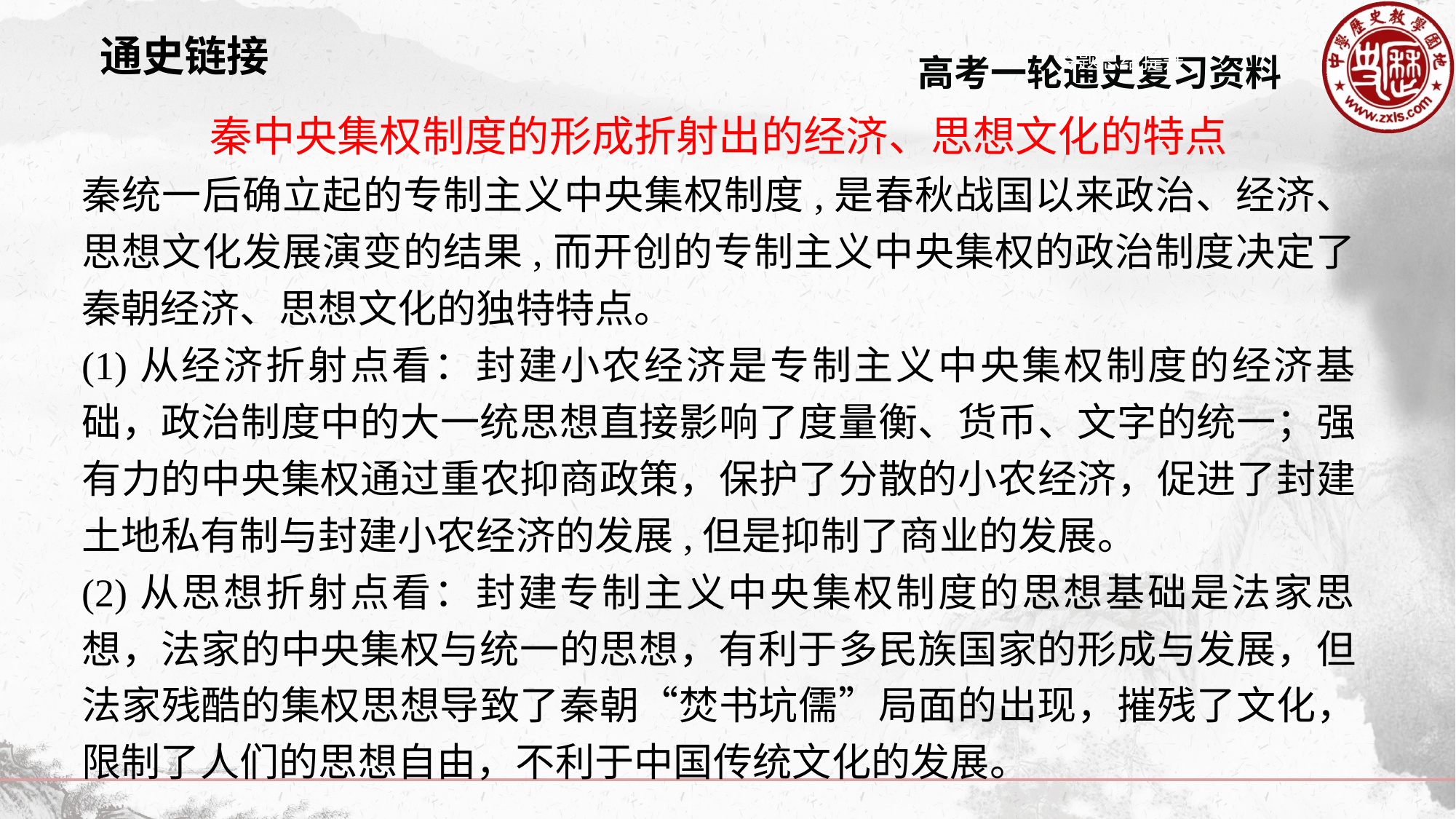

通史链接
秦中央集权制度的形成折射出的经济、思想文化的特点
秦统一后确立起的专制主义中央集权制度,是春秋战国以来政治、经济、思想文化发展演变的结果,而开创的专制主义中央集权的政治制度决定了秦朝经济、思想文化的独特特点。
(1)从经济折射点看：封建小农经济是专制主义中央集权制度的经济基础，政治制度中的大一统思想直接影响了度量衡、货币、文字的统一；强有力的中央集权通过重农抑商政策，保护了分散的小农经济，促进了封建土地私有制与封建小农经济的发展,但是抑制了商业的发展。
(2)从思想折射点看：封建专制主义中央集权制度的思想基础是法家思想，法家的中央集权与统一的思想，有利于多民族国家的形成与发展，但法家残酷的集权思想导致了秦朝“焚书坑儒”局面的出现，摧残了文化，限制了人们的思想自由，不利于中国传统文化的发展。